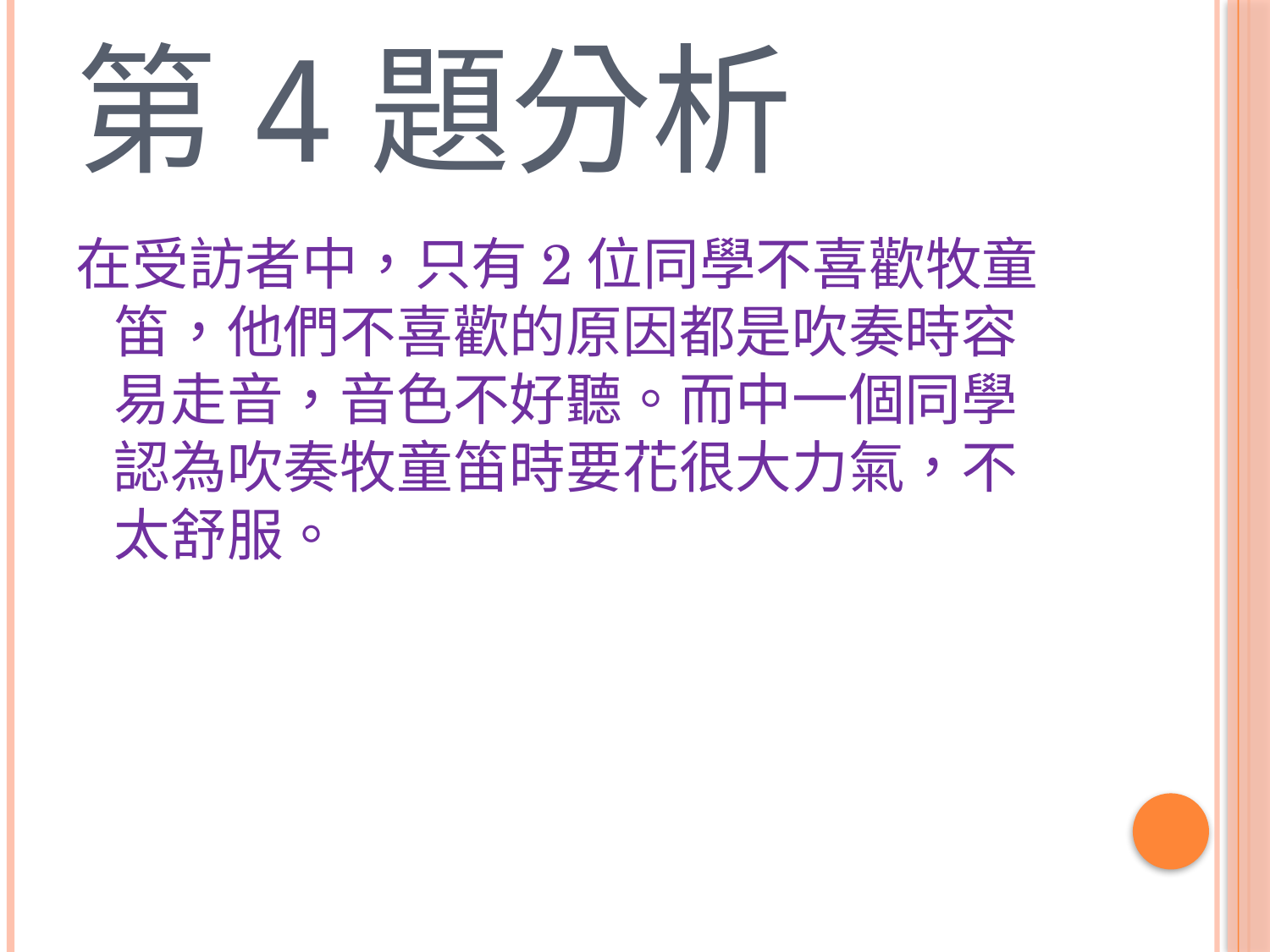

# 第4題分析
在受訪者中，只有2位同學不喜歡牧童笛，他們不喜歡的原因都是吹奏時容易走音，音色不好聽。而中一個同學認為吹奏牧童笛時要花很大力氣，不太舒服。